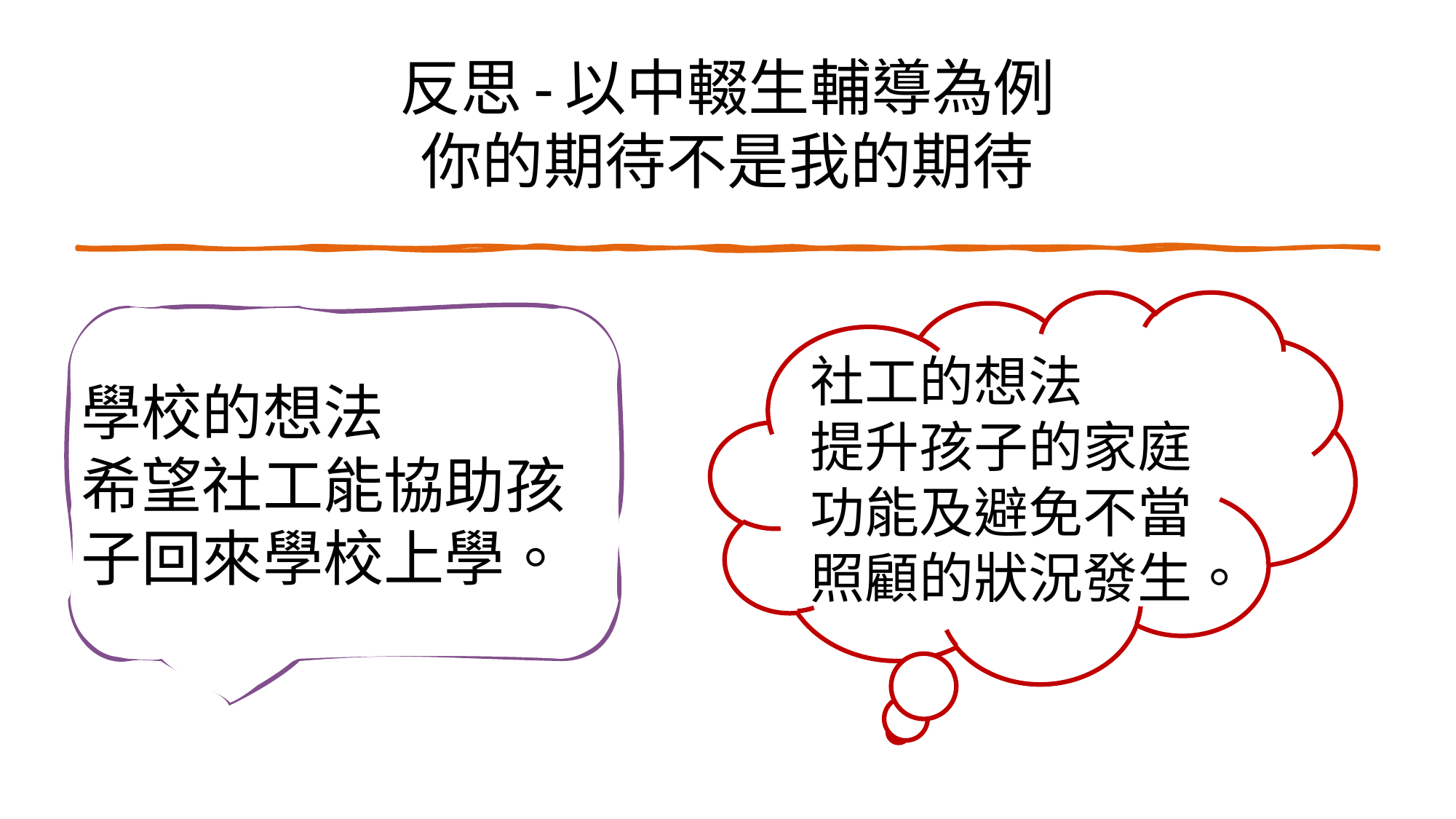

# 反思-以中輟生輔導為例 你的期待不是我的期待
社工的想法
提升孩子的家庭功能及避免不當照顧的狀況發生。
學校的想法
希望社工能協助孩子回來學校上學。